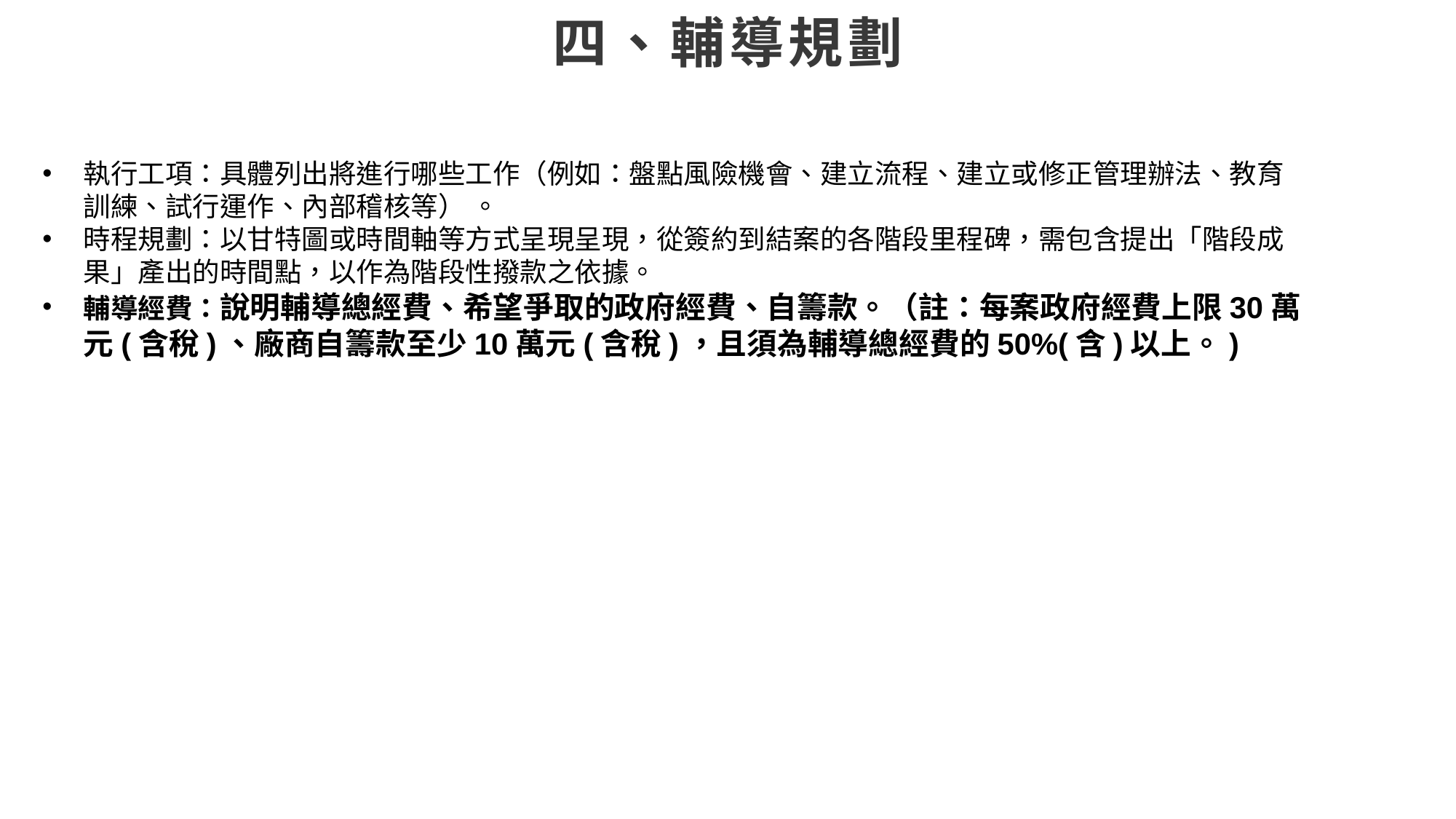

# 四、輔導規劃
執行工項：具體列出將進行哪些工作（例如：盤點風險機會、建立流程、建立或修正管理辦法、教育訓練、試行運作、內部稽核等） 。
時程規劃：以甘特圖或時間軸等方式呈現呈現，從簽約到結案的各階段里程碑，需包含提出「階段成果」產出的時間點，以作為階段性撥款之依據。
輔導經費：說明輔導總經費、希望爭取的政府經費、自籌款。（註：每案政府經費上限30萬元(含稅)、廠商自籌款至少10萬元(含稅)，且須為輔導總經費的50%(含)以上。)